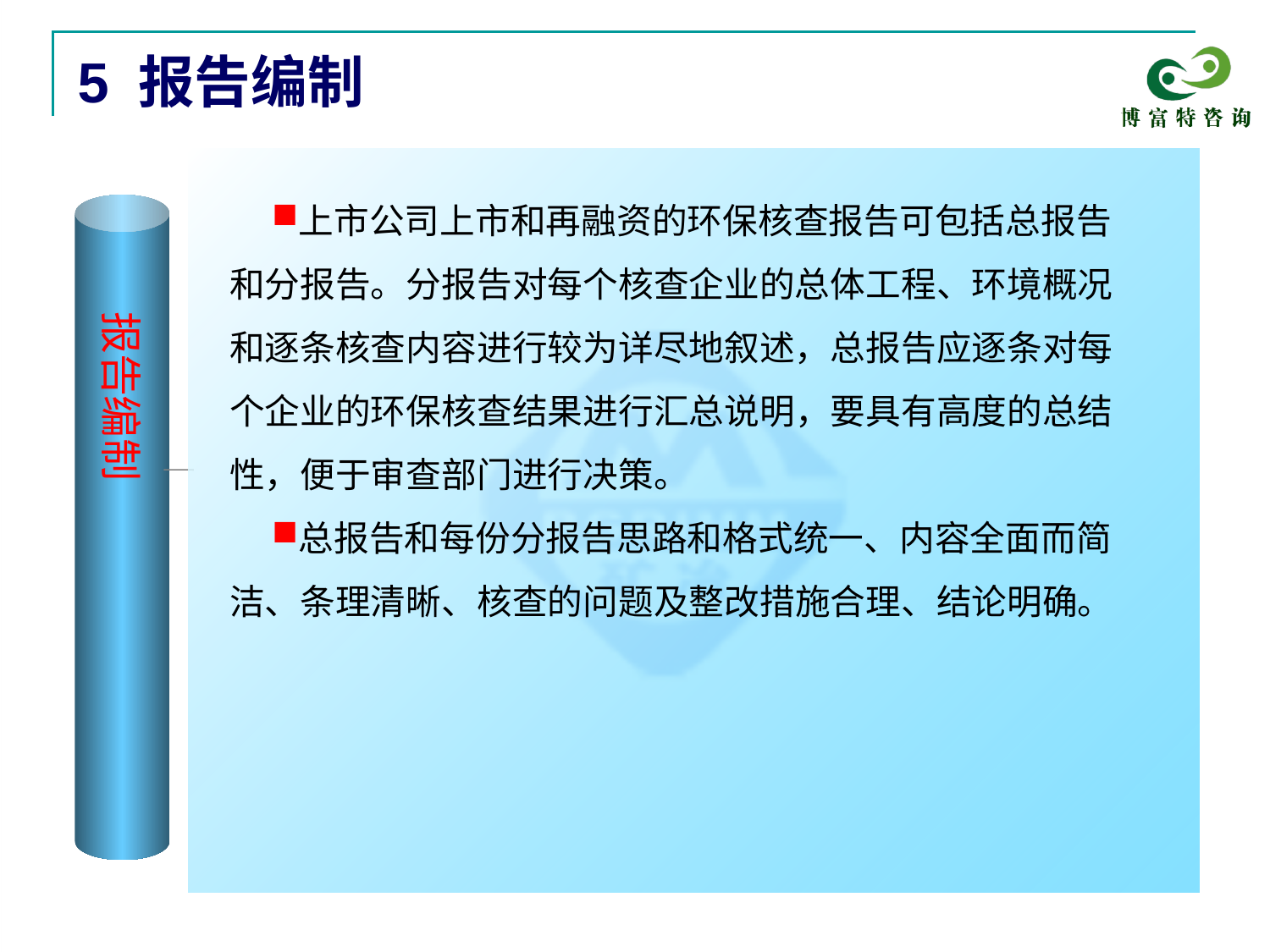

5 报告编制

上市公司上市和再融资的环保核查报告可包括总报告和分报告。分报告对每个核查企业的总体工程、环境概况和逐条核查内容进行较为详尽地叙述，总报告应逐条对每个企业的环保核查结果进行汇总说明，要具有高度的总结性，便于审查部门进行决策。
总报告和每份分报告思路和格式统一、内容全面而简洁、条理清晰、核查的问题及整改措施合理、结论明确。
      报告编制